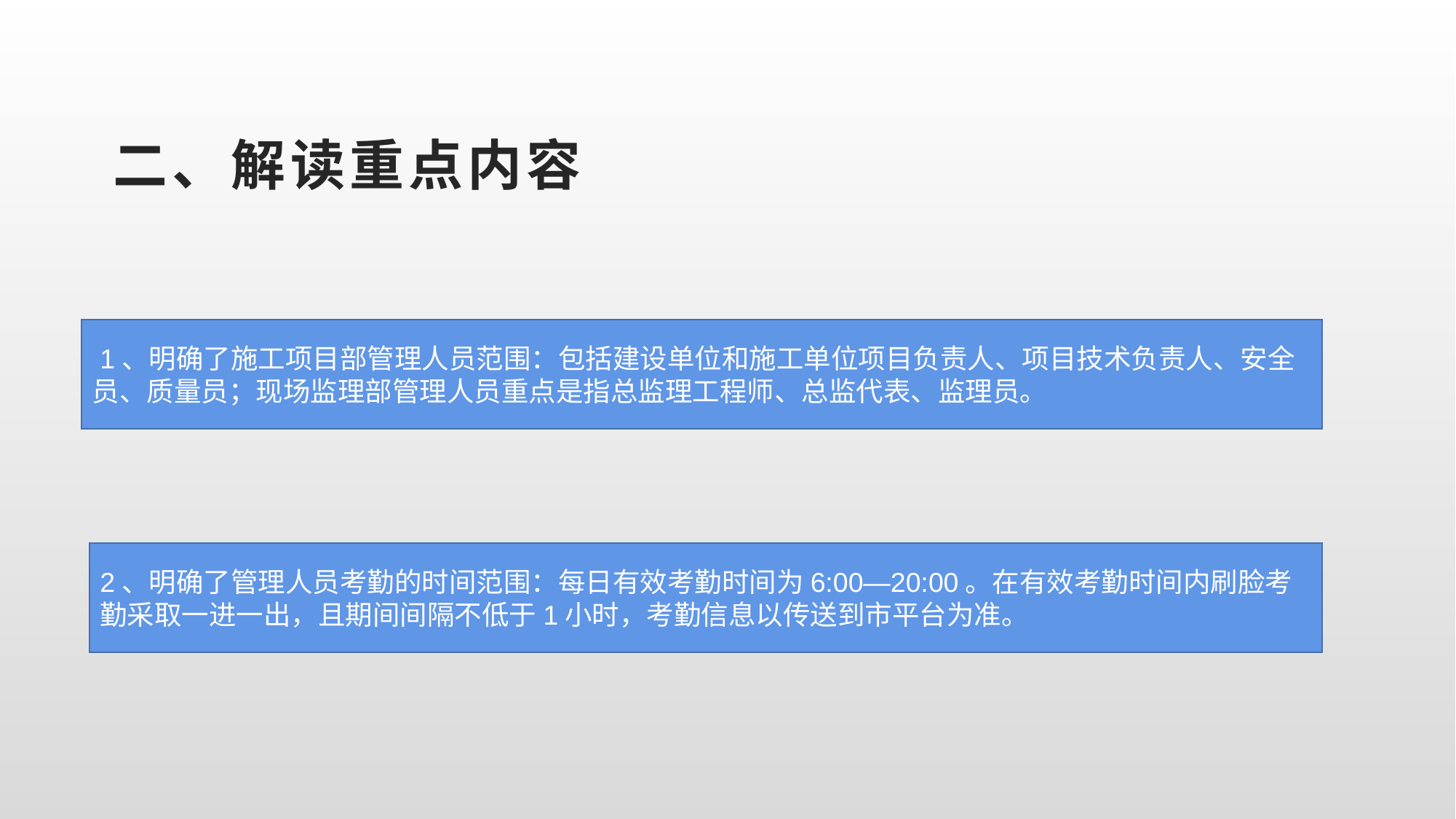

# 二、解读重点内容
 1、明确了施工项目部管理人员范围：包括建设单位和施工单位项目负责人、项目技术负责人、安全员、质量员；现场监理部管理人员重点是指总监理工程师、总监代表、监理员。
2、明确了管理人员考勤的时间范围：每日有效考勤时间为6:00—20:00。在有效考勤时间内刷脸考勤采取一进一出，且期间间隔不低于1小时，考勤信息以传送到市平台为准。